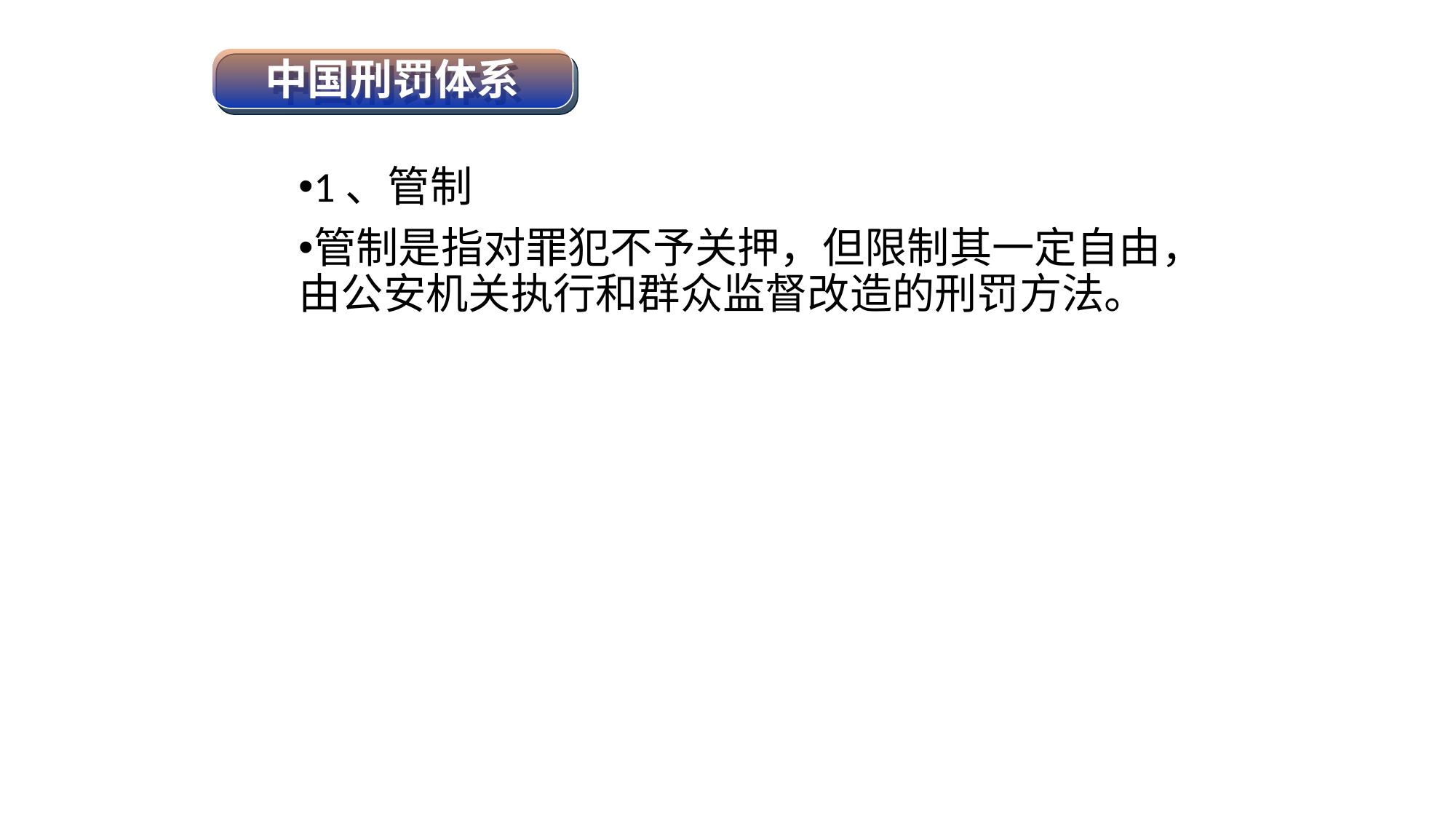

中国刑罚体系
#
1、管制
管制是指对罪犯不予关押，但限制其一定自由，由公安机关执行和群众监督改造的刑罚方法。